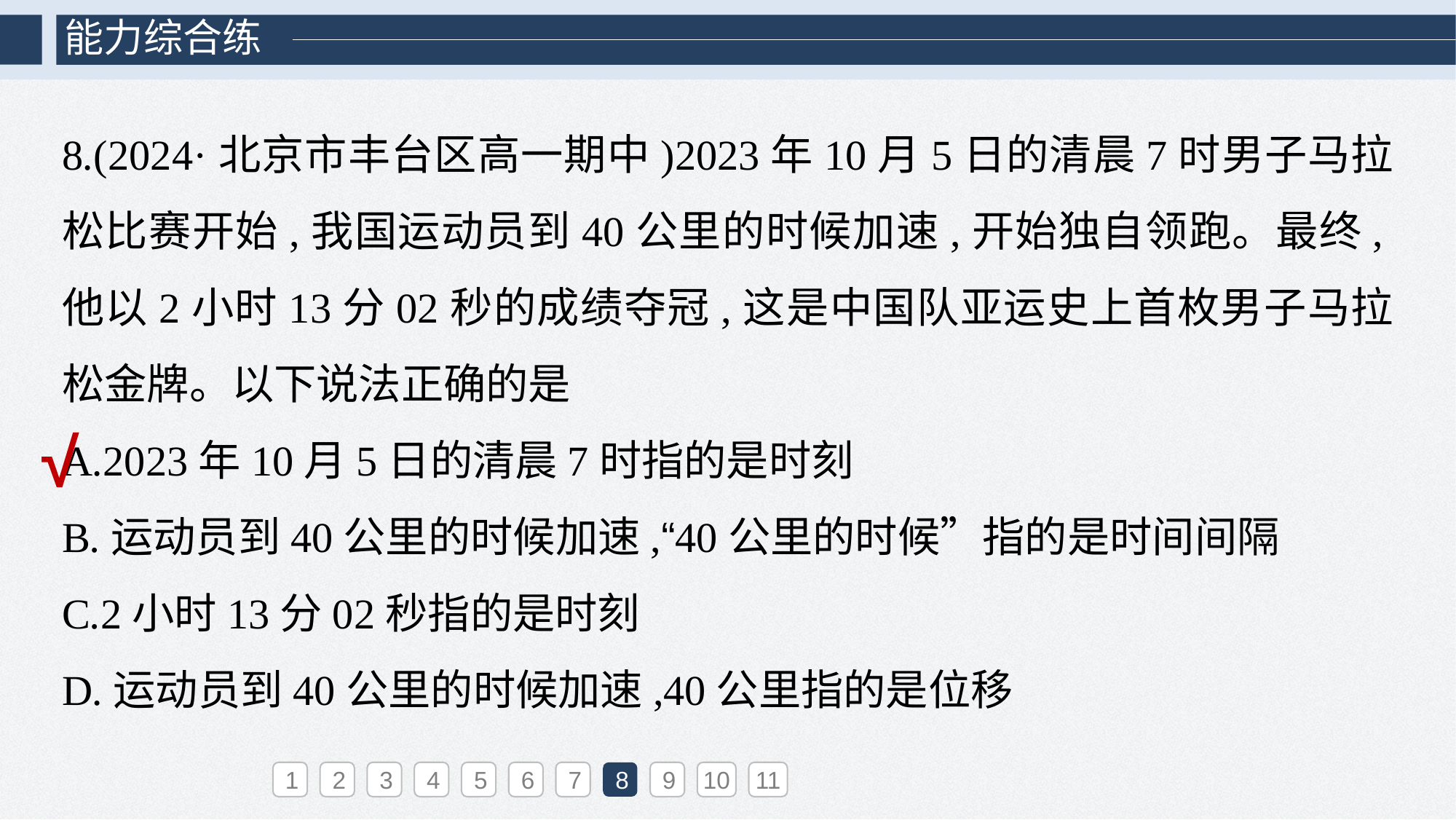

能力综合练

8.(2024·北京市丰台区高一期中)2023年10月5日的清晨7时男子马拉松比赛开始,我国运动员到40公里的时候加速,开始独自领跑。最终,他以2小时13分02秒的成绩夺冠,这是中国队亚运史上首枚男子马拉松金牌。以下说法正确的是
A.2023年10月5日的清晨7时指的是时刻
B.运动员到40公里的时候加速,“40公里的时候”指的是时间间隔
C.2小时13分02秒指的是时刻
D.运动员到40公里的时候加速,40公里指的是位移
√
1
2
3
4
5
6
7
8
9
10
11